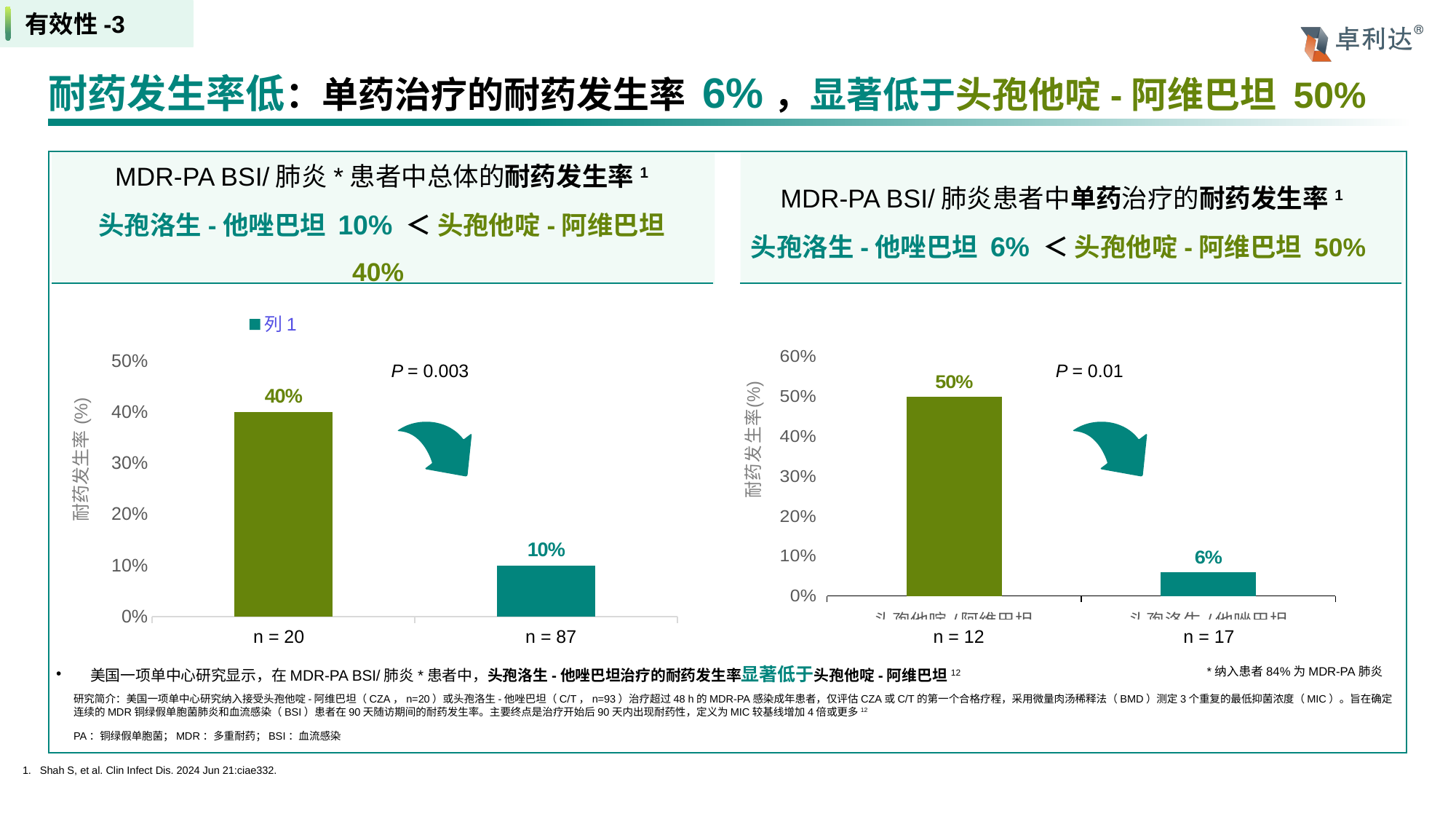

有效性-3

耐药发生率低：单药治疗的耐药发生率 6%，显著低于头孢他啶-阿维巴坦 50%

MDR-PA BSI/肺炎患者中单药治疗的耐药发生率1
头孢洛生-他唑巴坦 6% ＜ 头孢他啶-阿维巴坦 50%
MDR-PA BSI/肺炎*患者中总体的耐药发生率1
头孢洛生-他唑巴坦 10% ＜ 头孢他啶-阿维巴坦 40%

### Chart

| Category | 列1 |
|---|---|
| 头孢他啶/阿维巴坦 | 0.5 |
| 头孢洛生/他唑巴坦 | 0.06 |

### Chart

| Category | 列1 |
|---|---|
| 头孢他啶-阿维巴坦 | 0.4 |
| 头孢洛生-他唑巴坦 | 0.1 |
P = 0.003
P = 0.01

n = 20
n = 87
n = 12
n = 17
美国一项单中心研究显示，在MDR-PA BSI/肺炎*患者中，头孢洛生-他唑巴坦治疗的耐药发生率显著低于头孢他啶-阿维巴坦12
*纳入患者84%为MDR-PA肺炎
研究简介：美国一项单中心研究纳入接受头孢他啶-阿维巴坦（CZA，n=20）或头孢洛生-他唑巴坦（C/T，n=93）治疗超过48 h的MDR-PA感染成年患者，仅评估CZA或C/T的第一个合格疗程，采用微量肉汤稀释法（BMD）测定3个重复的最低抑菌浓度（MIC）。旨在确定连续的MDR铜绿假单胞菌肺炎和血流感染（BSI）患者在90天随访期间的耐药发生率。主要终点是治疗开始后90天内出现耐药性，定义为MIC较基线增加4倍或更多12
PA：铜绿假单胞菌；MDR：多重耐药；BSI：血流感染
1.   Shah S, et al. Clin Infect Dis. 2024 Jun 21:ciae332.